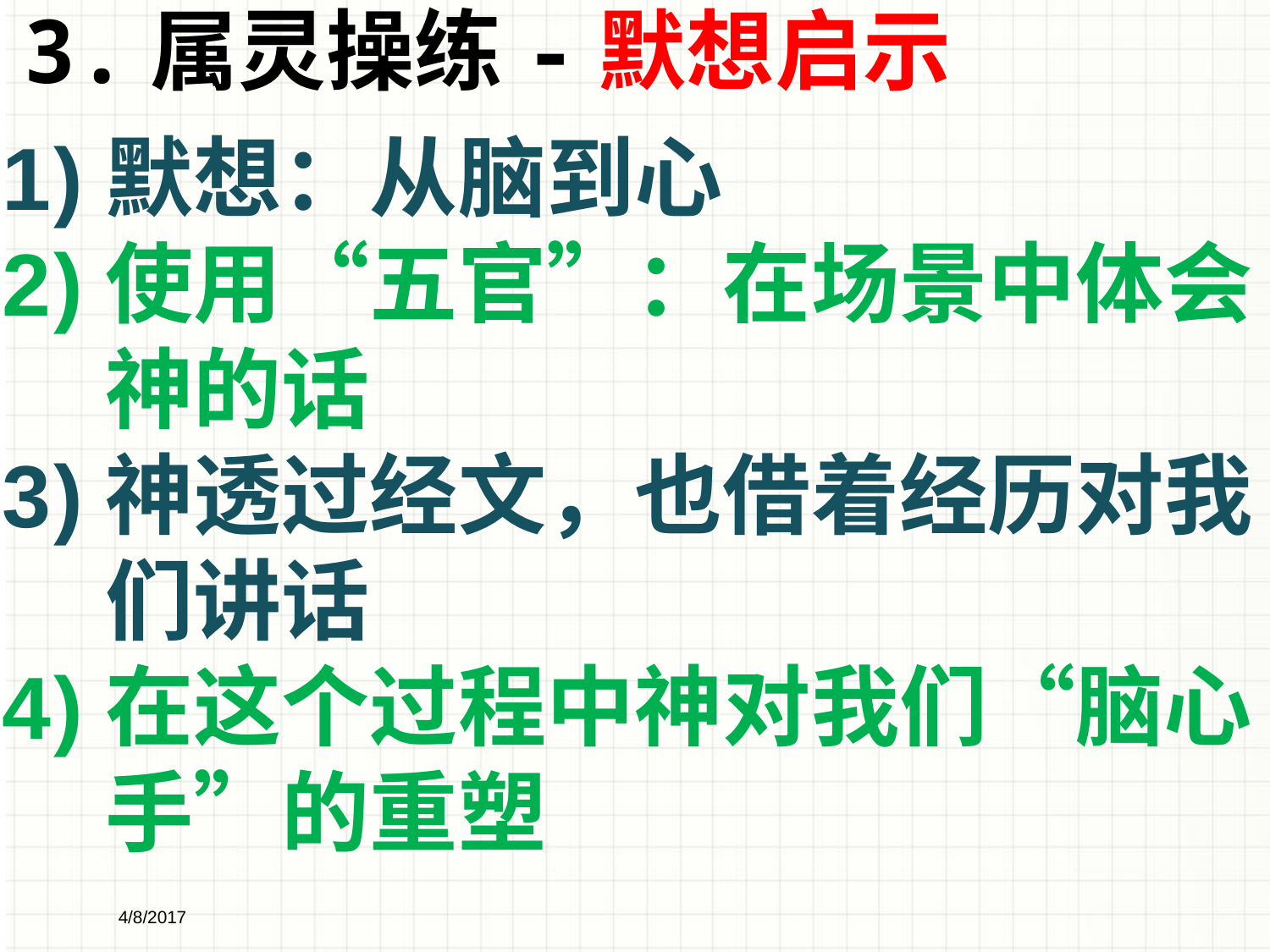

3.属灵操练-默想启示
默想：从脑到心
使用“五官”：在场景中体会神的话
神透过经文，也借着经历对我们讲话
在这个过程中神对我们“脑心手”的重塑

4/8/2017